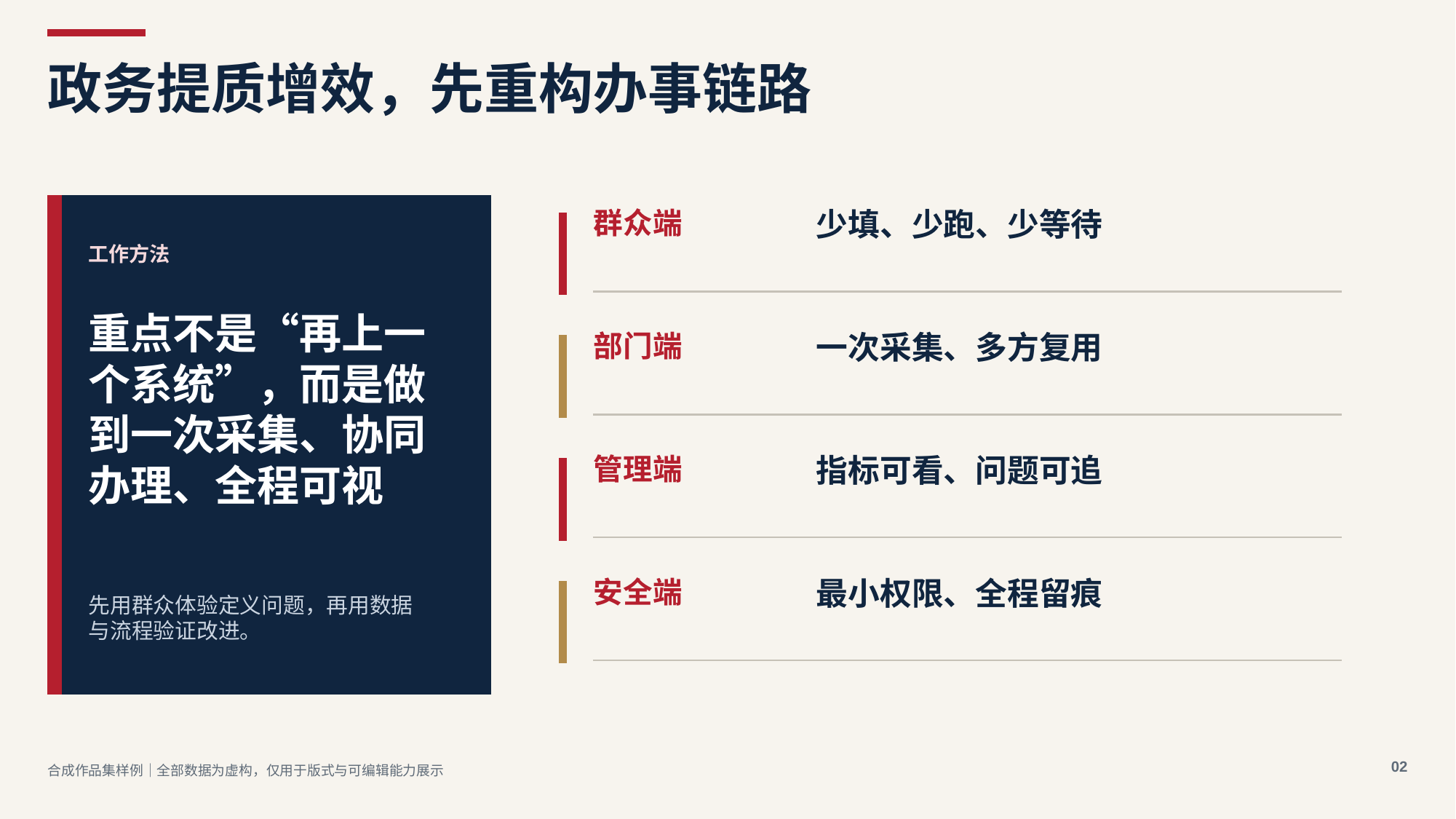

政务提质增效，先重构办事链路

群众端
少填、少跑、少等待

工作方法

重点不是“再上一个系统”，而是做到一次采集、协同办理、全程可视
部门端
一次采集、多方复用

管理端
指标可看、问题可追

安全端
最小权限、全程留痕

先用群众体验定义问题，再用数据与流程验证改进。

02
合成作品集样例｜全部数据为虚构，仅用于版式与可编辑能力展示